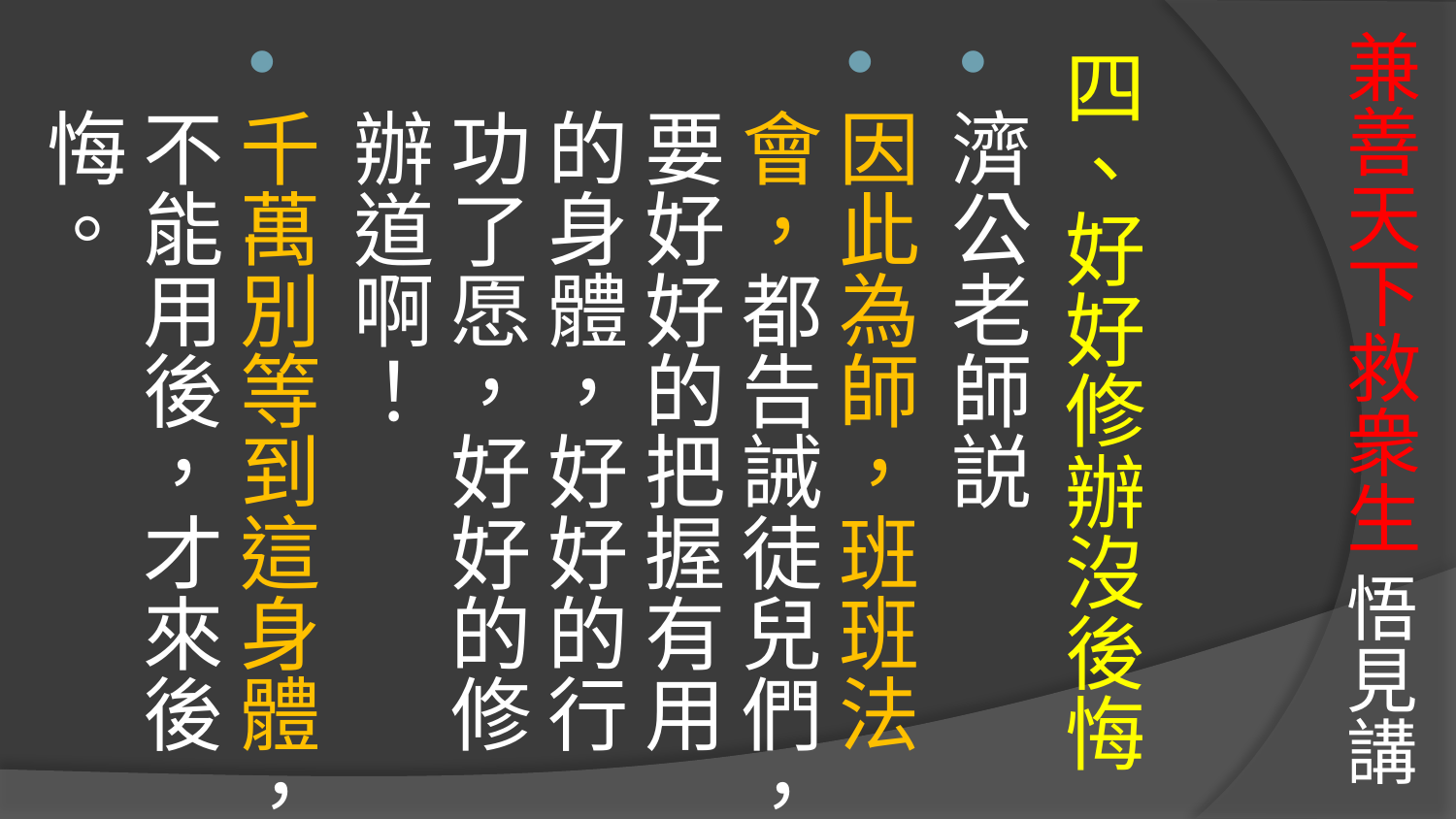

# 兼善天下救衆生 悟見講
四、好好修辦沒後悔
濟公老師説
因此為師，班班法會，都告誡徒兒們，要好好的把握有用的身體，好好的行功了愿，好好的修辦道啊！
千萬別等到這身體，不能用後，才來後悔。